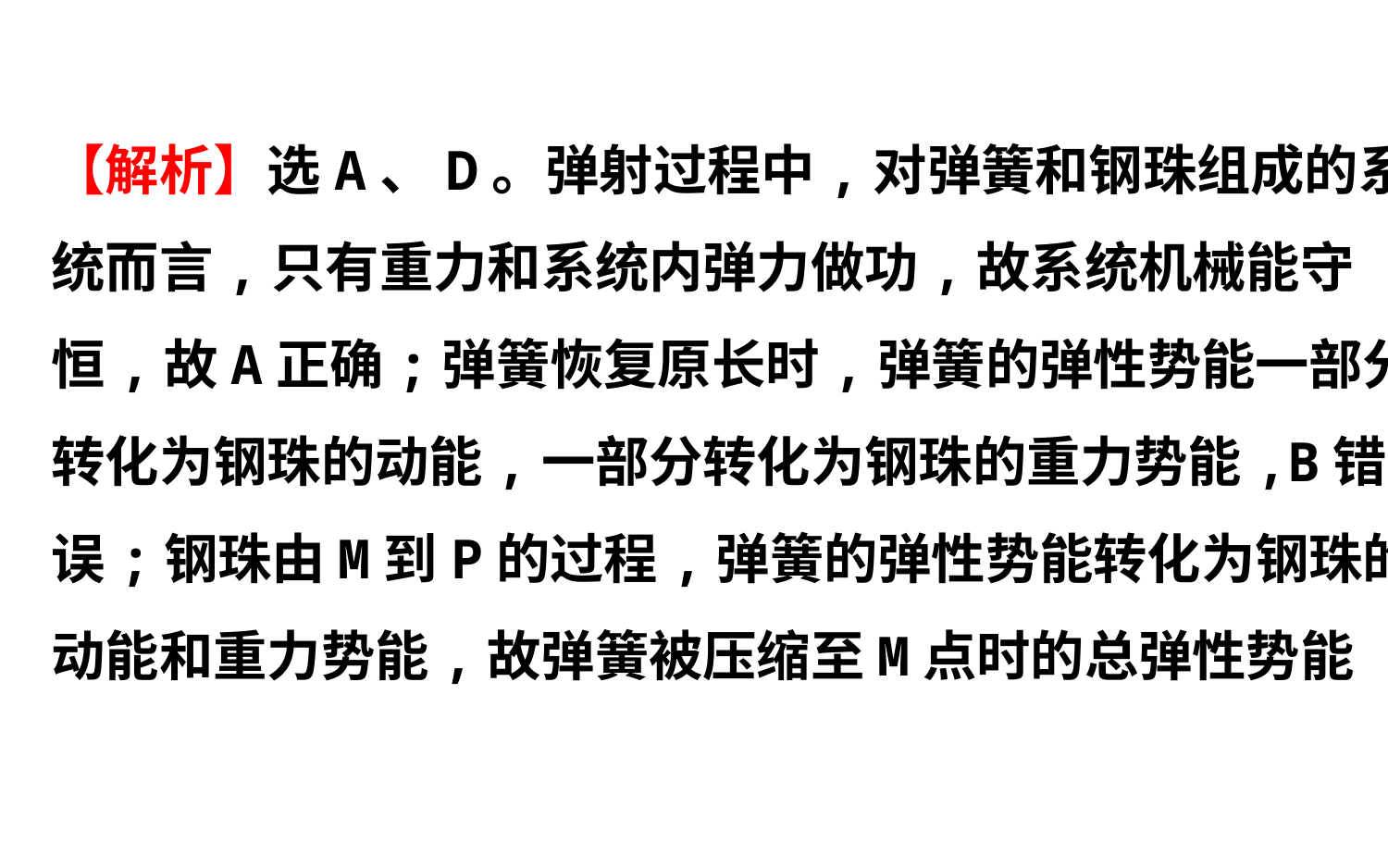

【解析】选A、D。弹射过程中,对弹簧和钢珠组成的系
统而言,只有重力和系统内弹力做功,故系统机械能守
恒,故A正确;弹簧恢复原长时,弹簧的弹性势能一部分
转化为钢珠的动能,一部分转化为钢珠的重力势能,B错
误;钢珠由M到P的过程,弹簧的弹性势能转化为钢珠的
动能和重力势能,故弹簧被压缩至M点时的总弹性势能